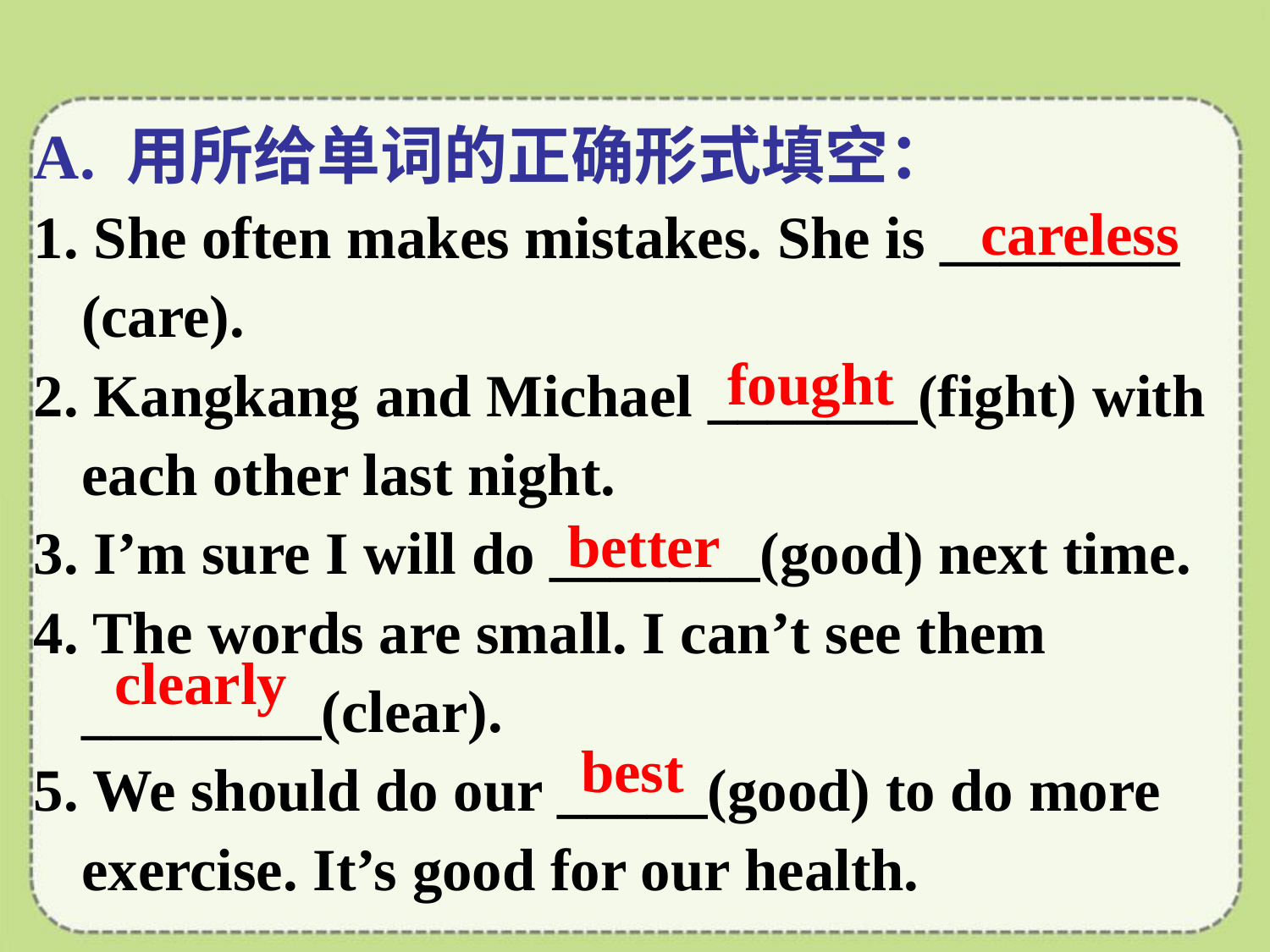

A. 用所给单词的正确形式填空：
1. She often makes mistakes. She is ________ (care).
2. Kangkang and Michael _______(fight) with each other last night.
3. I’m sure I will do _______(good) next time.
4. The words are small. I can’t see them ________(clear).
5. We should do our _____(good) to do more exercise. It’s good for our health.
careless
fought
better
clearly
best